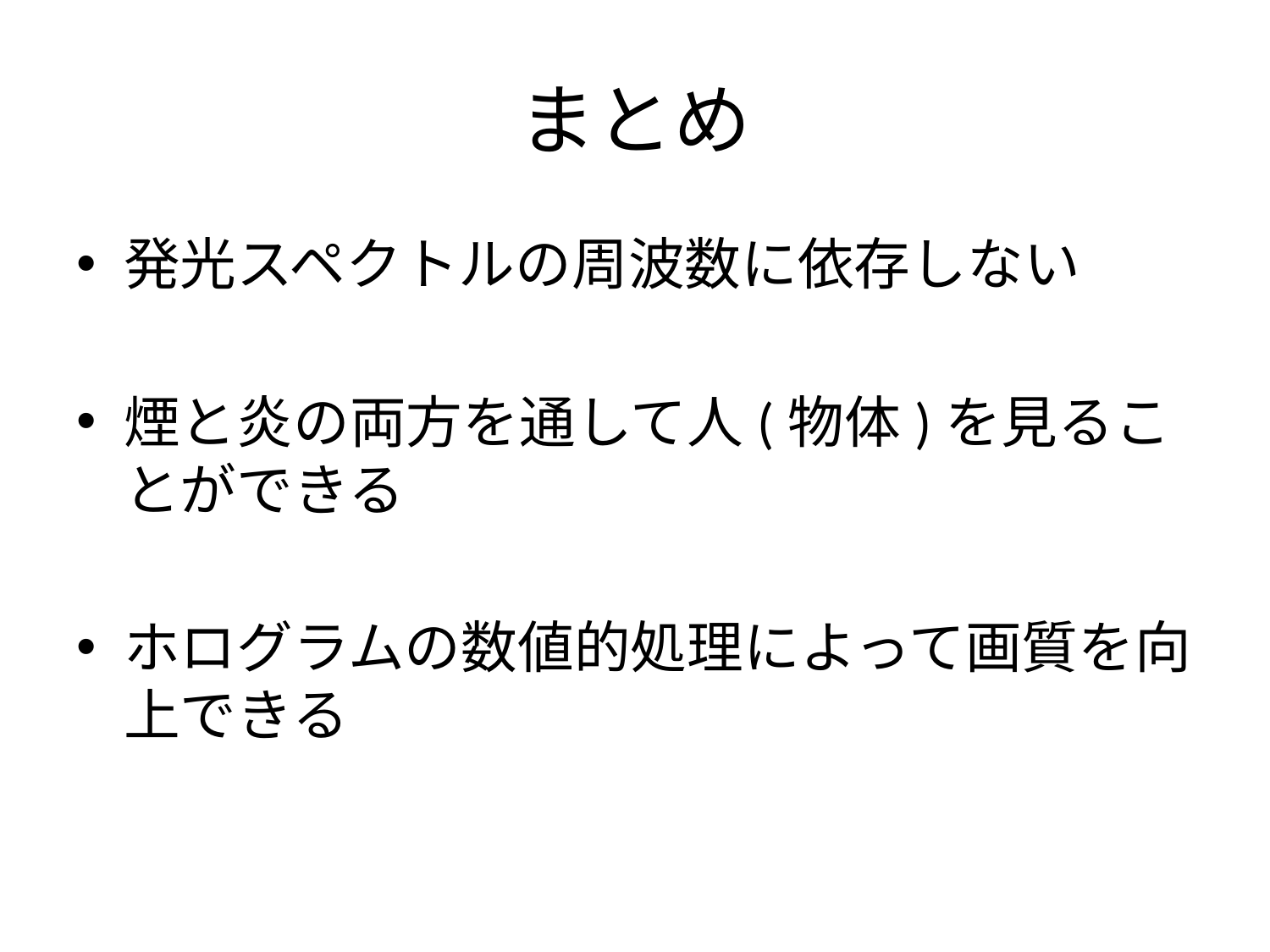

# まとめ
発光スペクトルの周波数に依存しない

煙と炎の両方を通して人(物体)を見ることができる

ホログラムの数値的処理によって画質を向上できる